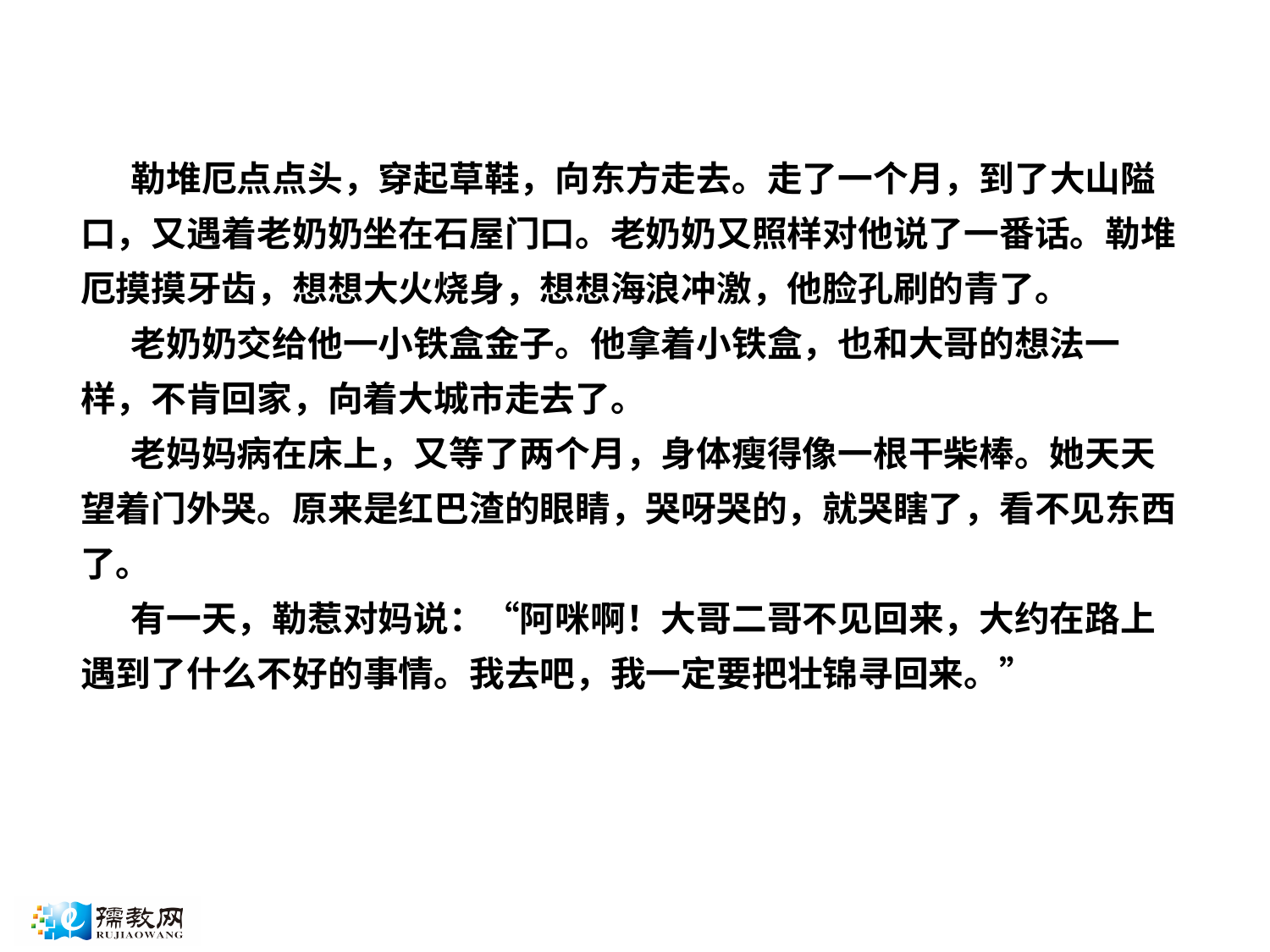

勒堆厄点点头，穿起草鞋，向东方走去。走了一个月，到了大山隘口，又遇着老奶奶坐在石屋门口。老奶奶又照样对他说了一番话。勒堆厄摸摸牙齿，想想大火烧身，想想海浪冲激，他脸孔刷的青了。
老奶奶交给他一小铁盒金子。他拿着小铁盒，也和大哥的想法一样，不肯回家，向着大城市走去了。
老妈妈病在床上，又等了两个月，身体瘦得像一根干柴棒。她天天望着门外哭。原来是红巴渣的眼睛，哭呀哭的，就哭瞎了，看不见东西了。
有一天，勒惹对妈说：“阿咪啊！大哥二哥不见回来，大约在路上遇到了什么不好的事情。我去吧，我一定要把壮锦寻回来。”